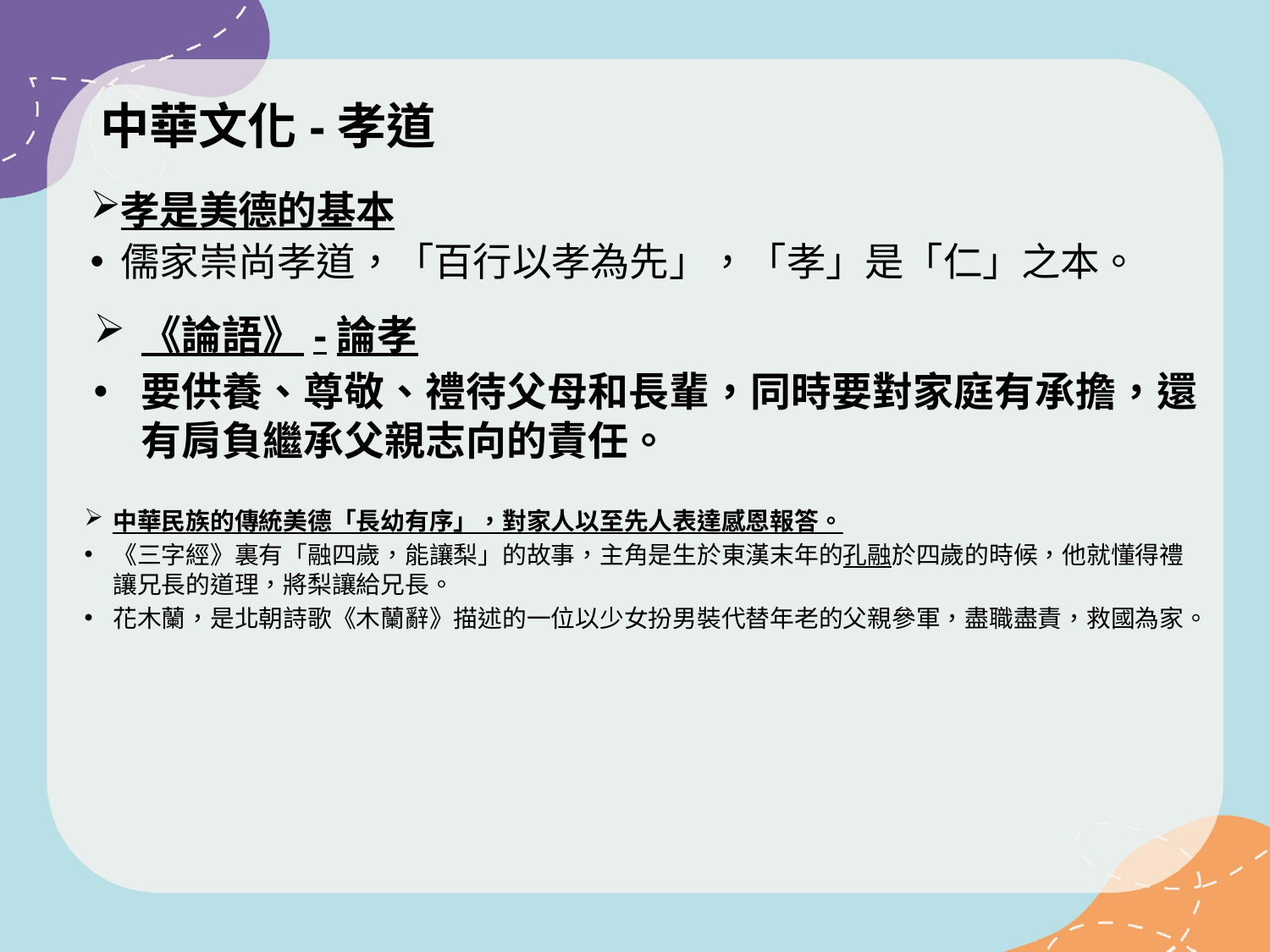

# 中華文化-孝道
孝是美德的基本
儒家崇尚孝道，「百行以孝為先」，「孝」是「仁」之本。

《論語》-論孝
要供養、尊敬、禮待父母和長輩，同時要對家庭有承擔，還有肩負繼承父親志向的責任。

中華民族的傳統美德「長幼有序」，對家人以至先人表達感恩報答。
《三字經》裏有「融四歲，能讓梨」的故事，主角是生於東漢末年的孔融於四歲的時候，他就懂得禮讓兄長的道理，將梨讓給兄長。
花木蘭，是北朝詩歌《木蘭辭》描述的一位以少女扮男裝代替年老的父親參軍，盡職盡責，救國為家。